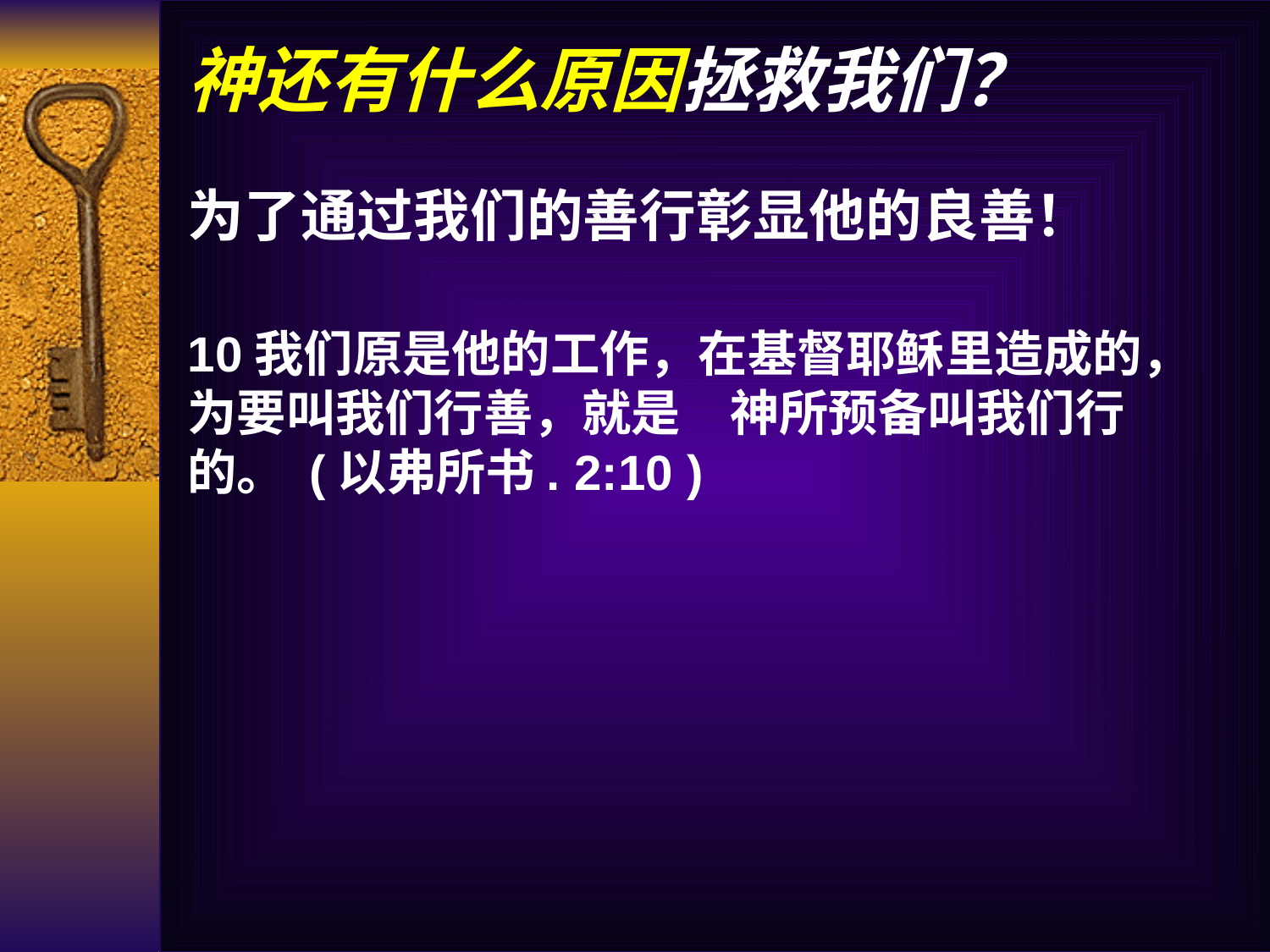

# 神还有什么原因拯救我们？
为了通过我们的善行彰显他的良善！
10我们原是他的工作，在基督耶稣里造成的，为要叫我们行善，就是　神所预备叫我们行的。 (以弗所书. 2:10 )